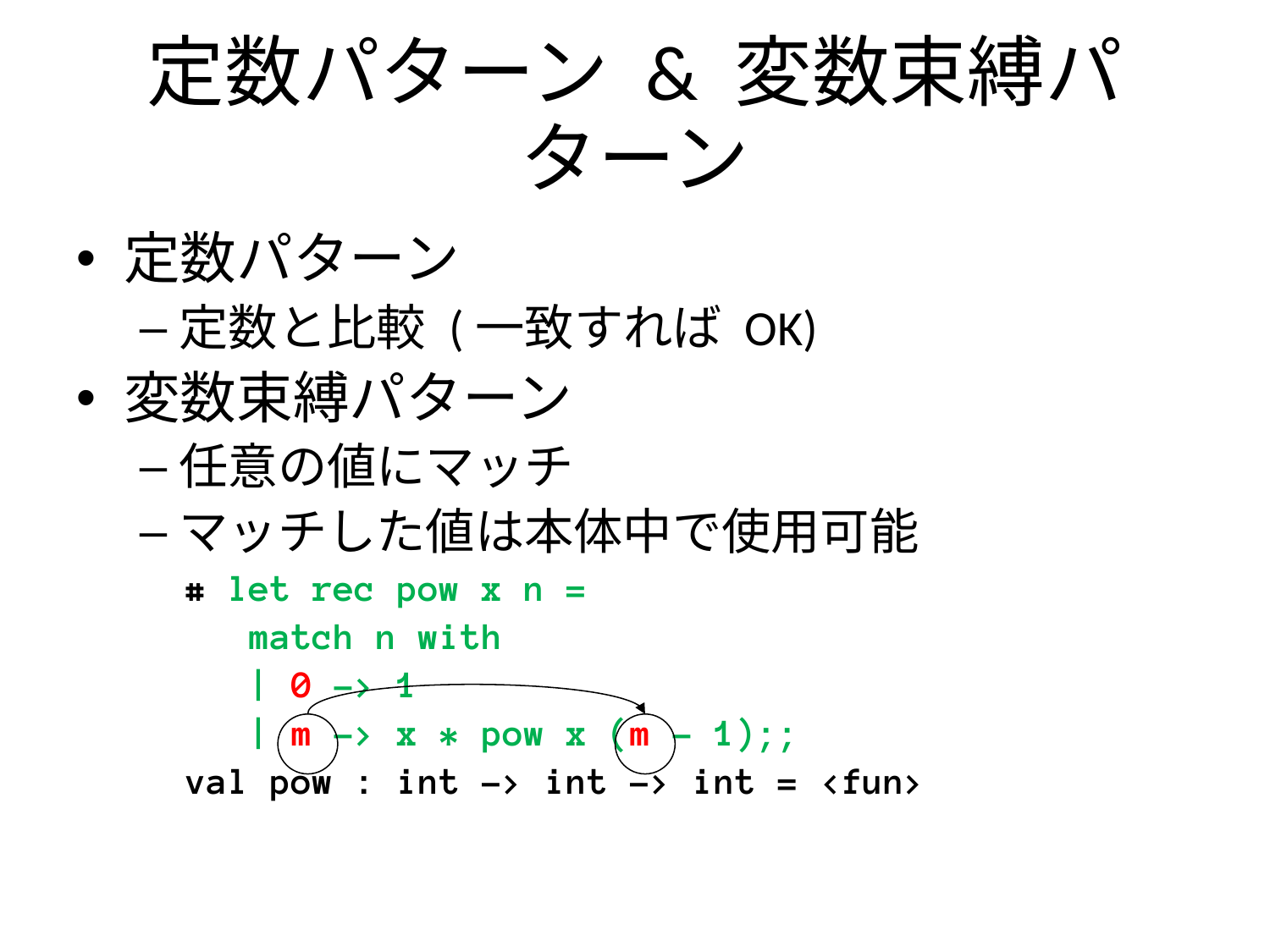

# 定数パターン & 変数束縛パターン
定数パターン
定数と比較 (一致すれば OK)
変数束縛パターン
任意の値にマッチ
マッチした値は本体中で使用可能
# let rec pow x n =
   match n with
   | 0 -> 1
   | m -> x * pow x (m – 1);;
val pow : int -> int -> int = <fun>